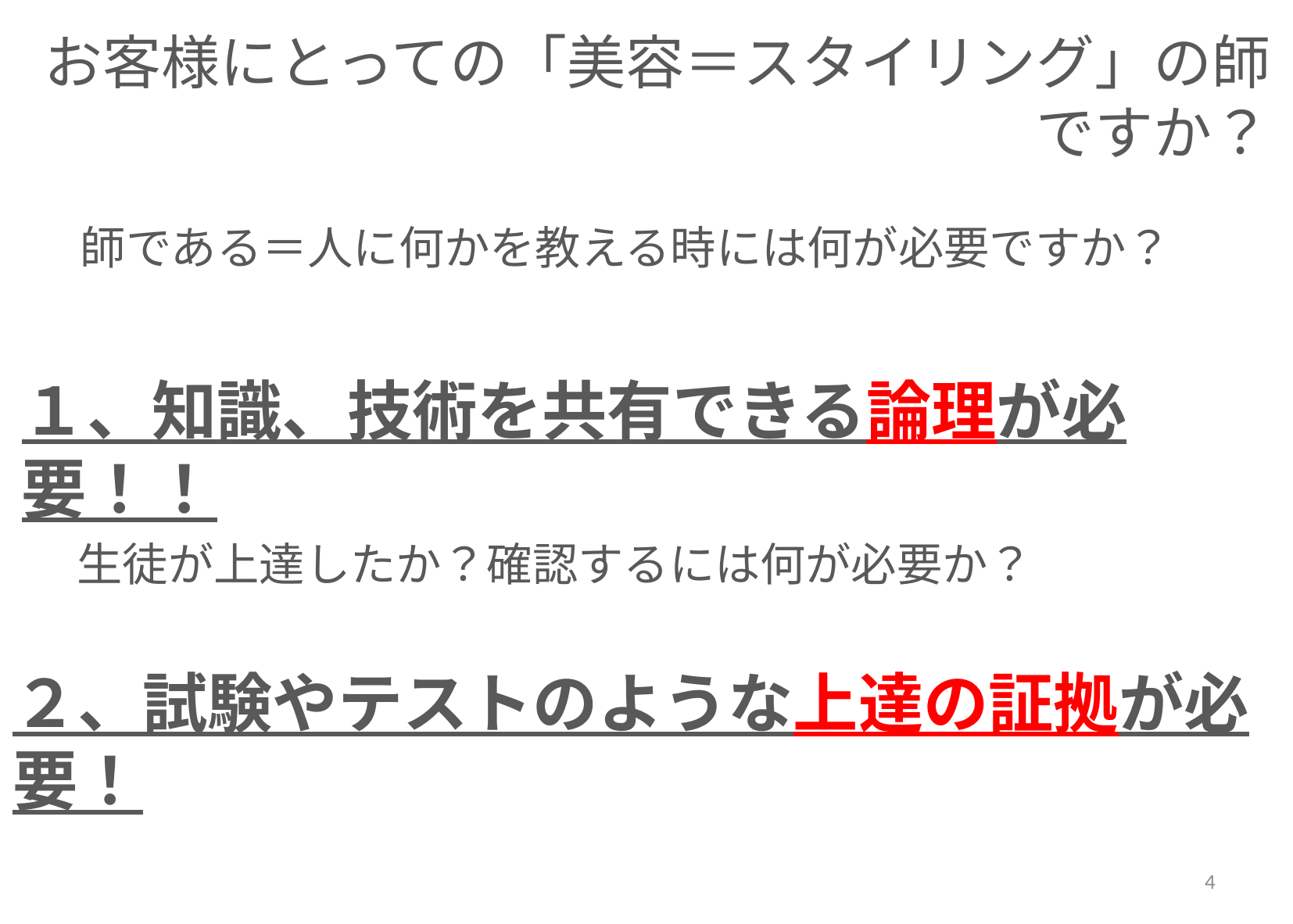

# お客様にとっての「美容＝スタイリング」の師ですか？
師である＝人に何かを教える時には何が必要ですか？

１、知識、技術を共有できる論理が必要！！

生徒が上達したか？確認するには何が必要か？
２、試験やテストのような上達の証拠が必要！
4